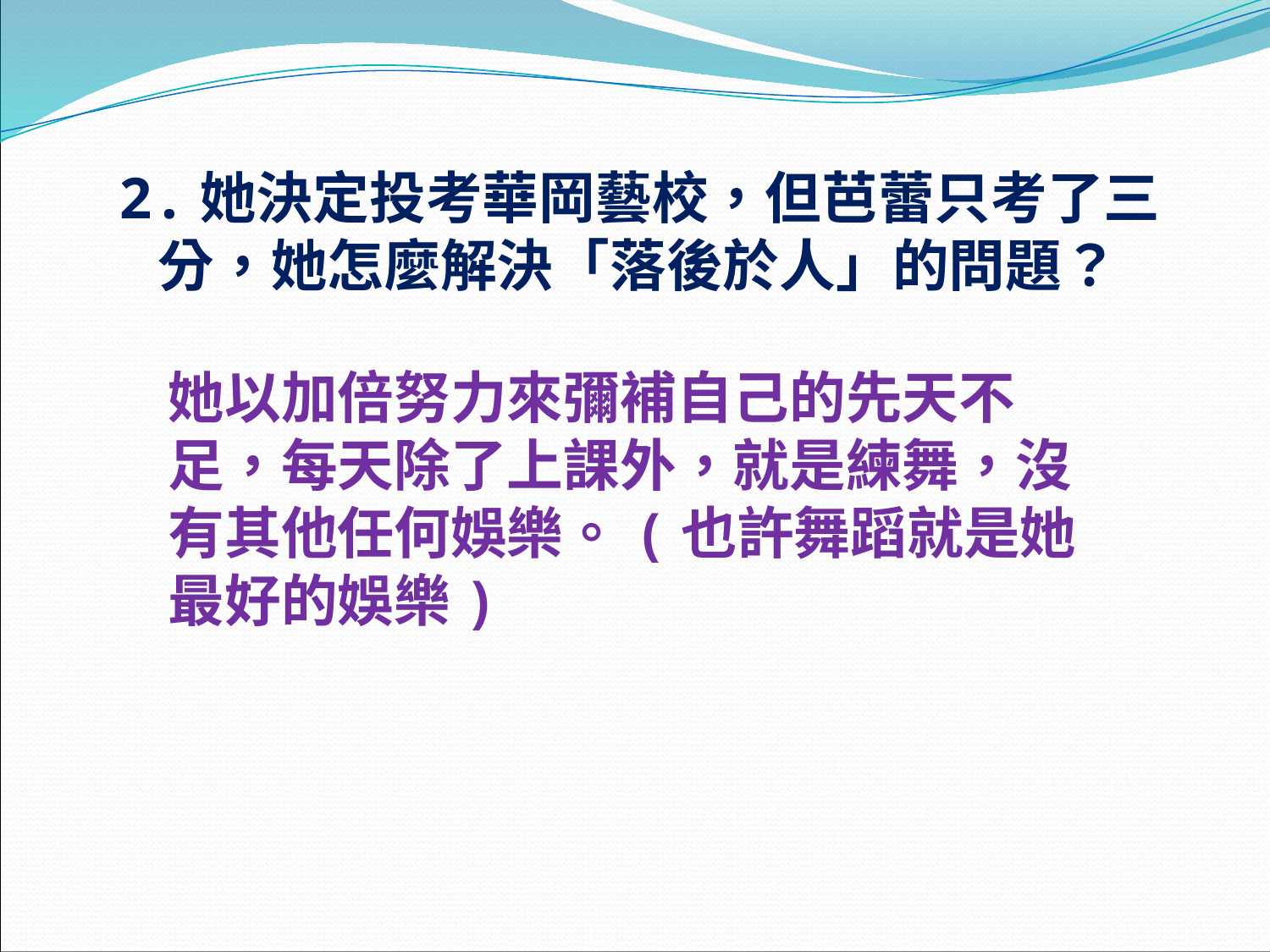

2.她決定投考華岡藝校，但芭蕾只考了三
  分，她怎麼解決「落後於人」的問題？
她以加倍努力來彌補自己的先天不足，每天除了上課外，就是練舞，沒有其他任何娛樂。(也許舞蹈就是她最好的娛樂)